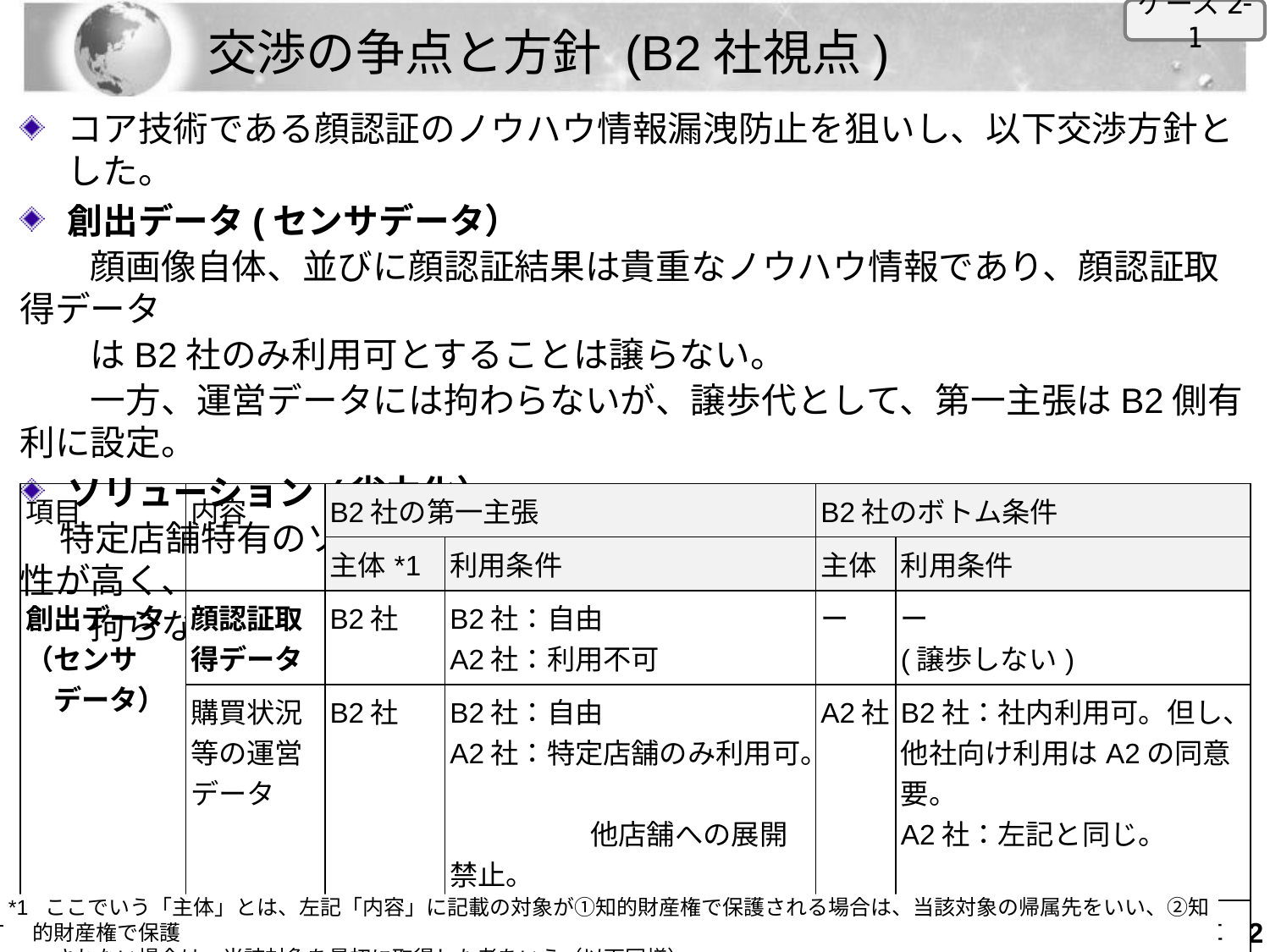

ケース2-1
# 交渉の争点と方針 (B2社視点)
コア技術である顔認証のノウハウ情報漏洩防止を狙いし、以下交渉方針とした。
創出データ(センサデータ）
　　顔画像自体、並びに顔認証結果は貴重なノウハウ情報であり、顔認証取得データ
　　はB2社のみ利用可とすることは譲らない。
　　一方、運営データには拘わらないが、譲歩代として、第一主張はB2側有利に設定。
ソリューション (省力化）
    特定店舗特有のソリューション（他の店舗への展開は難しい）となる可能性が高く、
　　拘らないが、交渉時の譲歩代として、第一主張はB2側有利に設定。
| 項目 | 内容 | B2社の第一主張 |  | B2社のボトム条件 |  |
| --- | --- | --- | --- | --- | --- |
|  |  | 主体\*1 | 利用条件 | 主体 | 利用条件 |
| 創出データ （センサ 　データ） | 顔認証取得データ | B2社 | B2社：自由 A2社：利用不可 | ー | ー (譲歩しない) |
|  | 購買状況等の運営データ | B2社 | B2社：自由 A2社：特定店舗のみ利用可。　　　 　　　　　他店舗への展開禁止。 | A2社 | B2社：社内利用可。但し、他社向け利用はA2の同意要。 A2社：左記と同じ。 |
| ソリューション（省力化） | 店内レイアウト等の提案 | B2社 | B2社：自由 A2社：特定店舗と他店舗の運営改善用途に自由に利用可 | B2社 | B2社：自由。但し、他社向け利用はA2社の同意要。 A2社：左記と同じ。 |
*1  ここでいう「主体」とは、左記「内容」に記載の対象が①知的財産権で保護される場合は、当該対象の帰属先をいい、②知的財産権で保護
　されない場合は、当該対象を最初に取得した者をいう（以下同様）。
52